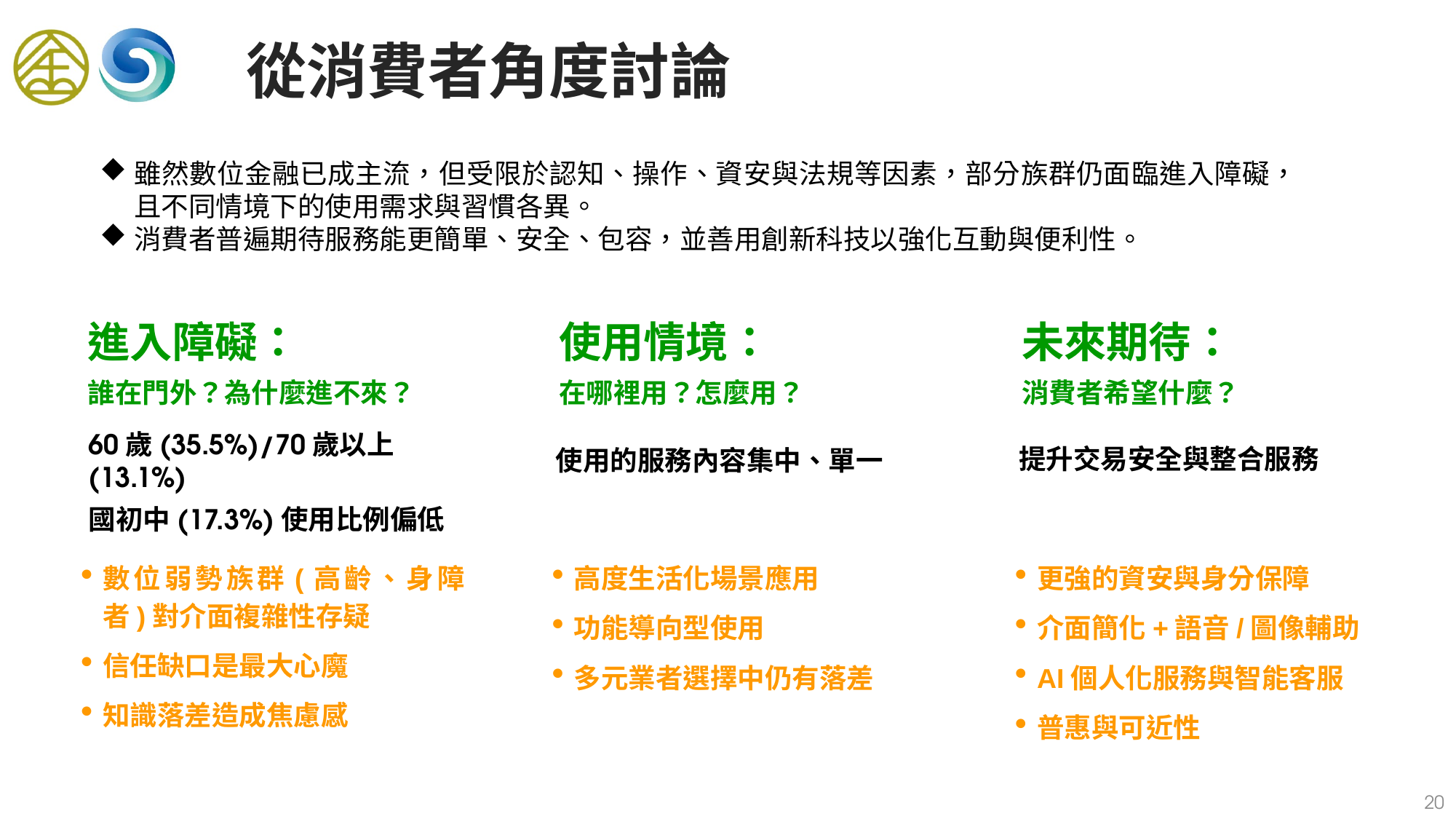

從消費者角度討論
雖然數位金融已成主流，但受限於認知、操作、資安與法規等因素，部分族群仍面臨進入障礙，且不同情境下的使用需求與習慣各異。
消費者普遍期待服務能更簡單、安全、包容，並善用創新科技以強化互動與便利性。
未來期待：
消費者希望什麼？
提升交易安全與整合服務
更強的資安與身分保障
介面簡化+語音/圖像輔助
AI個人化服務與智能客服
普惠與可近性
進入障礙：
誰在門外？為什麼進不來？
60歲(35.5%)/70歲以上(13.1%)
國初中(17.3%)使用比例偏低
數位弱勢族群(高齡、身障者)對介面複雜性存疑
信任缺口是最大心魔
知識落差造成焦慮感
使用情境：
在哪裡用？怎麼用？
使用的服務內容集中、單一
高度生活化場景應用
功能導向型使用
多元業者選擇中仍有落差
20